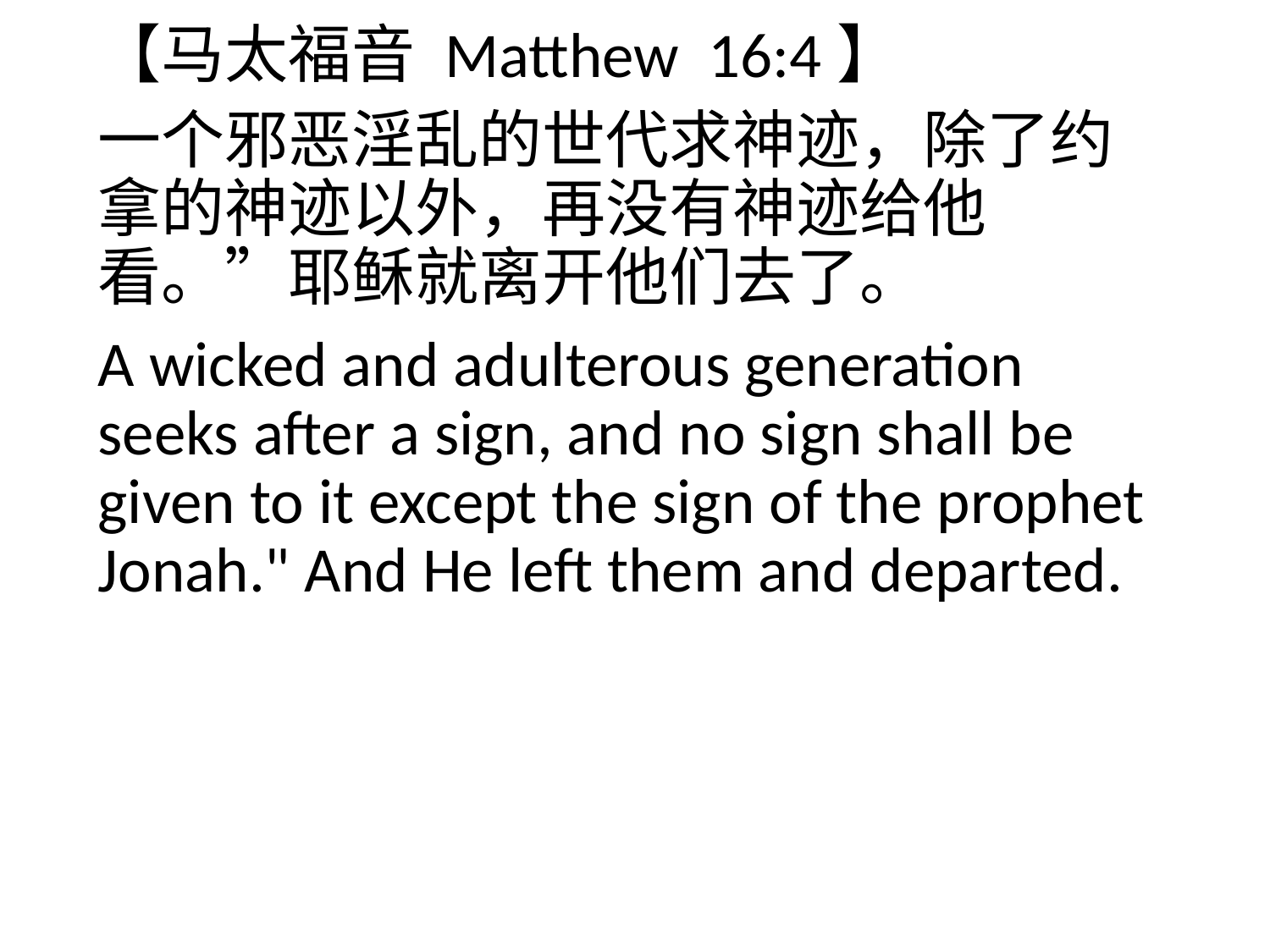

【马太福音 Matthew  16:4】
一个邪恶淫乱的世代求神迹，除了约拿的神迹以外，再没有神迹给他看。”耶稣就离开他们去了。
A wicked and adulterous generation seeks after a sign, and no sign shall be given to it except the sign of the prophet Jonah." And He left them and departed.